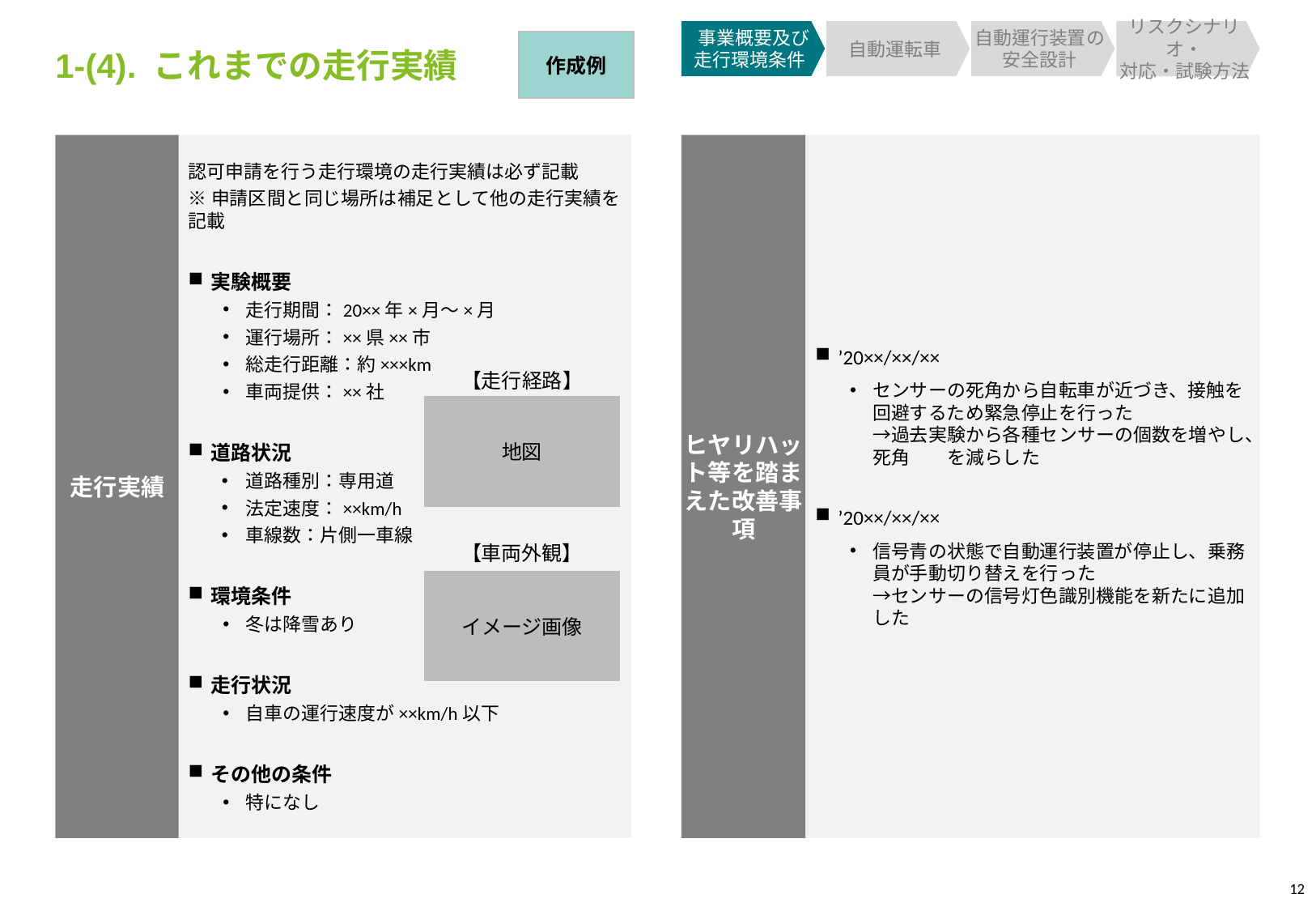

事業概要及び
走行環境条件
自動運転車
自動運行装置の安全設計
リスクシナリオ・
対応・試験方法
作成例
1-(4). これまでの走行実績
ヒヤリハット等を踏まえた改善事項
’20××/××/××
センサーの死角から自転車が近づき、接触を回避するため緊急停止を行った
→過去実験から各種センサーの個数を増やし、死角　　を減らした

’20××/××/××
信号青の状態で自動運行装置が停止し、乗務員が手動切り替えを行った
→センサーの信号灯色識別機能を新たに追加した
走行実績
認可申請を行う走行環境の走行実績は必ず記載
※申請区間と同じ場所は補足として他の走行実績を記載

実験概要
走行期間：20××年×月～×月
運行場所：××県××市
総走行距離：約×××km
車両提供：××社

道路状況
道路種別：専用道
法定速度：××km/h
車線数：片側一車線

環境条件
冬は降雪あり

走行状況
自車の運行速度が××km/h以下

その他の条件
特になし
【走行経路】
地図
【車両外観】
イメージ画像
12